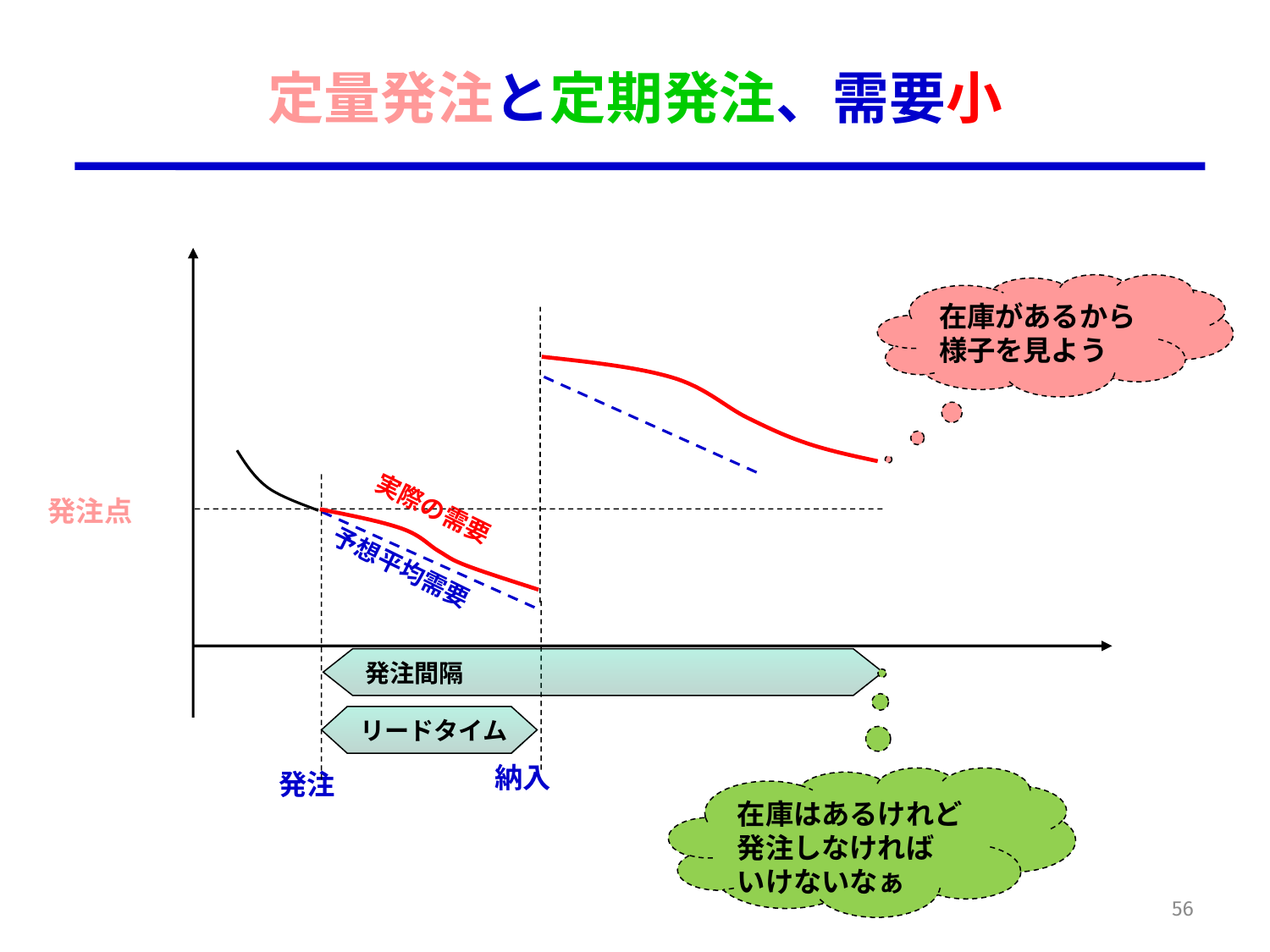

# 定量発注と定期発注、需要小

在庫があるから
様子を見よう

発注点
実際の需要

予想平均需要

発注間隔
リードタイム
納入
発注
在庫はあるけれど
発注しなければ
いけないなぁ
56